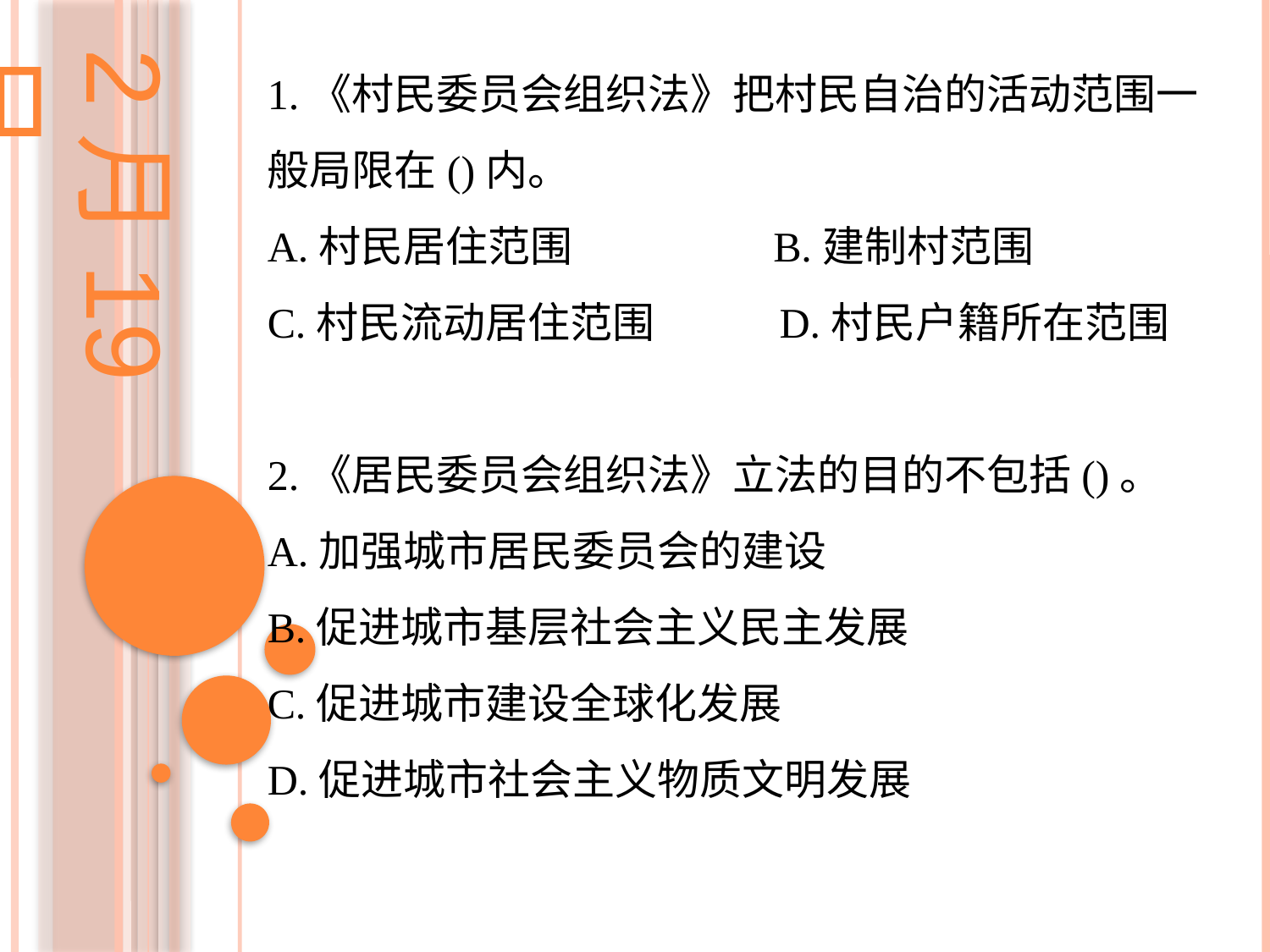

2月19日
1.《村民委员会组织法》把村民自治的活动范围一般局限在()内。
A.村民居住范围                    B.建制村范围
C.村民流动居住范围            D.村民户籍所在范围

2.《居民委员会组织法》立法的目的不包括()。
A.加强城市居民委员会的建设
B.促进城市基层社会主义民主发展
C.促进城市建设全球化发展
D.促进城市社会主义物质文明发展